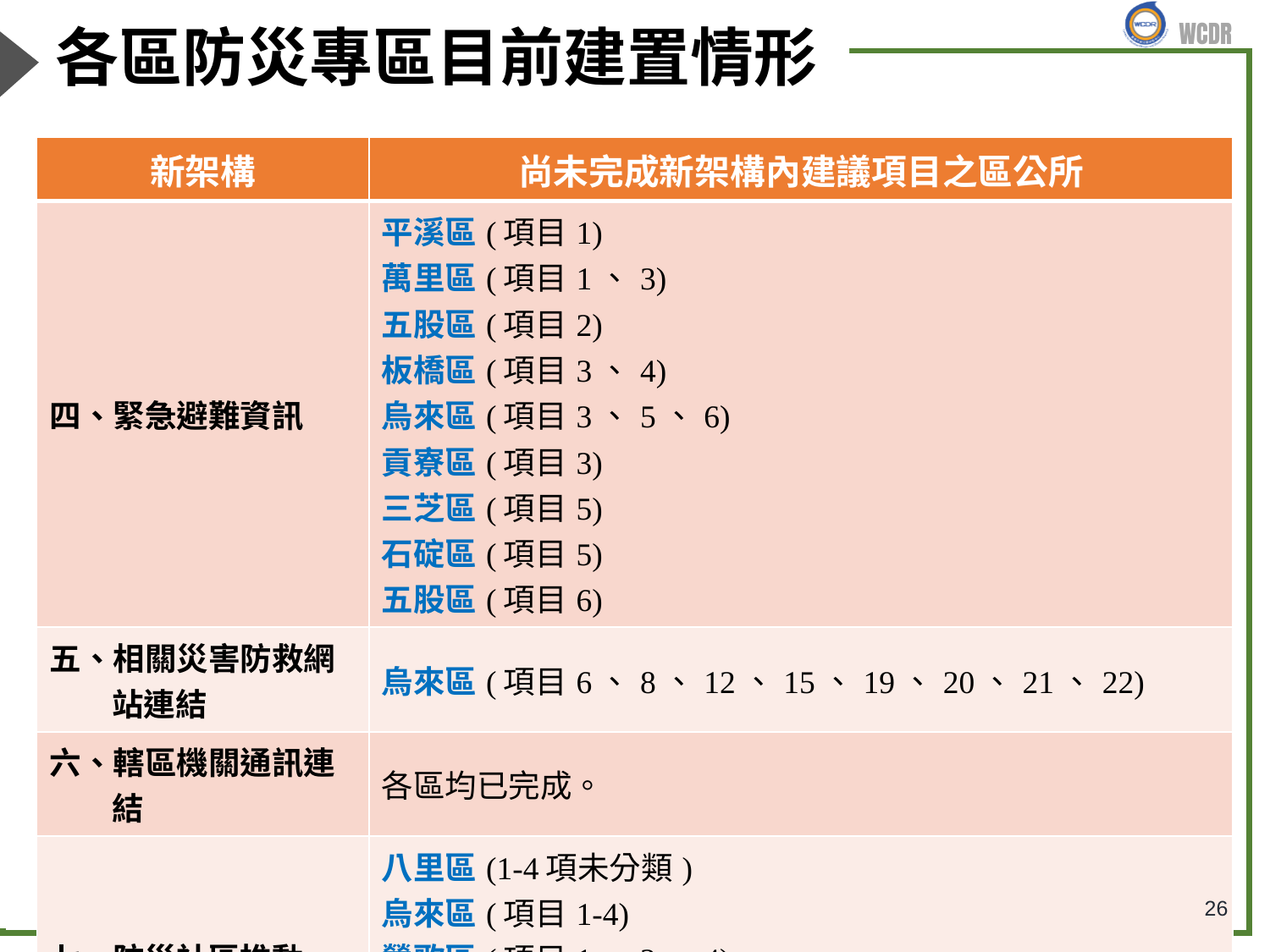

# 各區防災專區目前建置情形
| 新架構 | 尚未完成新架構內建議項目之區公所 |
| --- | --- |
| 四、緊急避難資訊 | 平溪區(項目1) 萬里區(項目1、3) 五股區(項目2) 板橋區(項目3、4) 烏來區(項目3、5、6) 貢寮區(項目3) 三芝區(項目5) 石碇區(項目5) 五股區(項目6) |
| 五、相關災害防救網站連結 | 烏來區(項目6、8、12、15、19、20、21、22) |
| 六、轄區機關通訊連結 | 各區均已完成。 |
| 七、防災社區推動 | 八里區(1-4項未分類) 烏來區(項目1-4) 鶯歌區(項目1、2、4) 淡水區(項目4) 深坑區(項目4) |
26